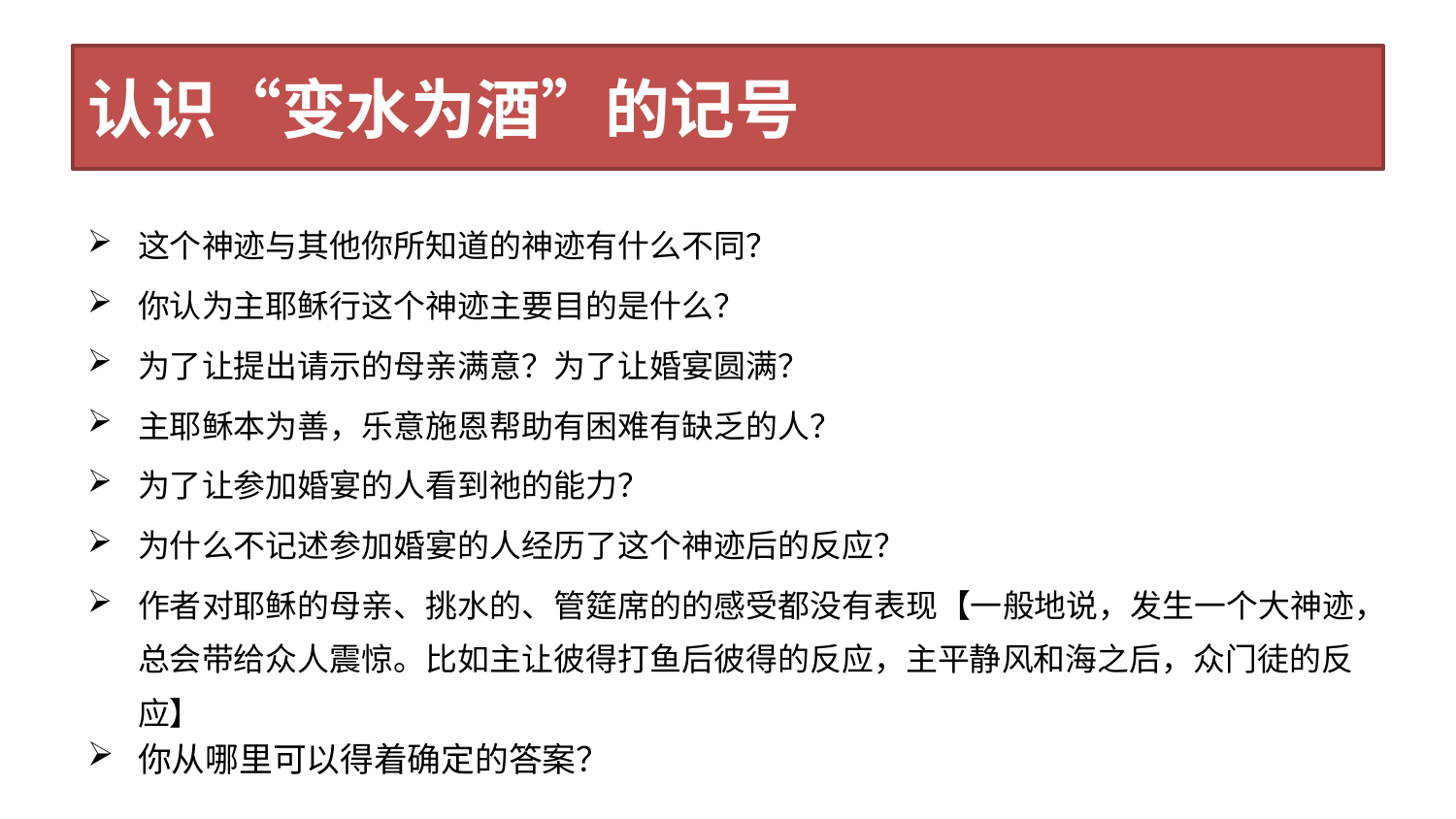

# 认识“变水为酒”的记号
这个神迹与其他你所知道的神迹有什么不同？
你认为主耶稣行这个神迹主要目的是什么？
为了让提出请示的母亲满意？为了让婚宴圆满？
主耶稣本为善，乐意施恩帮助有困难有缺乏的人？
为了让参加婚宴的人看到祂的能力？
为什么不记述参加婚宴的人经历了这个神迹后的反应？
作者对耶稣的母亲、挑水的、管筵席的的感受都没有表现【一般地说，发生一个大神迹，总会带给众人震惊。比如主让彼得打鱼后彼得的反应，主平静风和海之后，众门徒的反应】
你从哪里可以得着确定的答案？